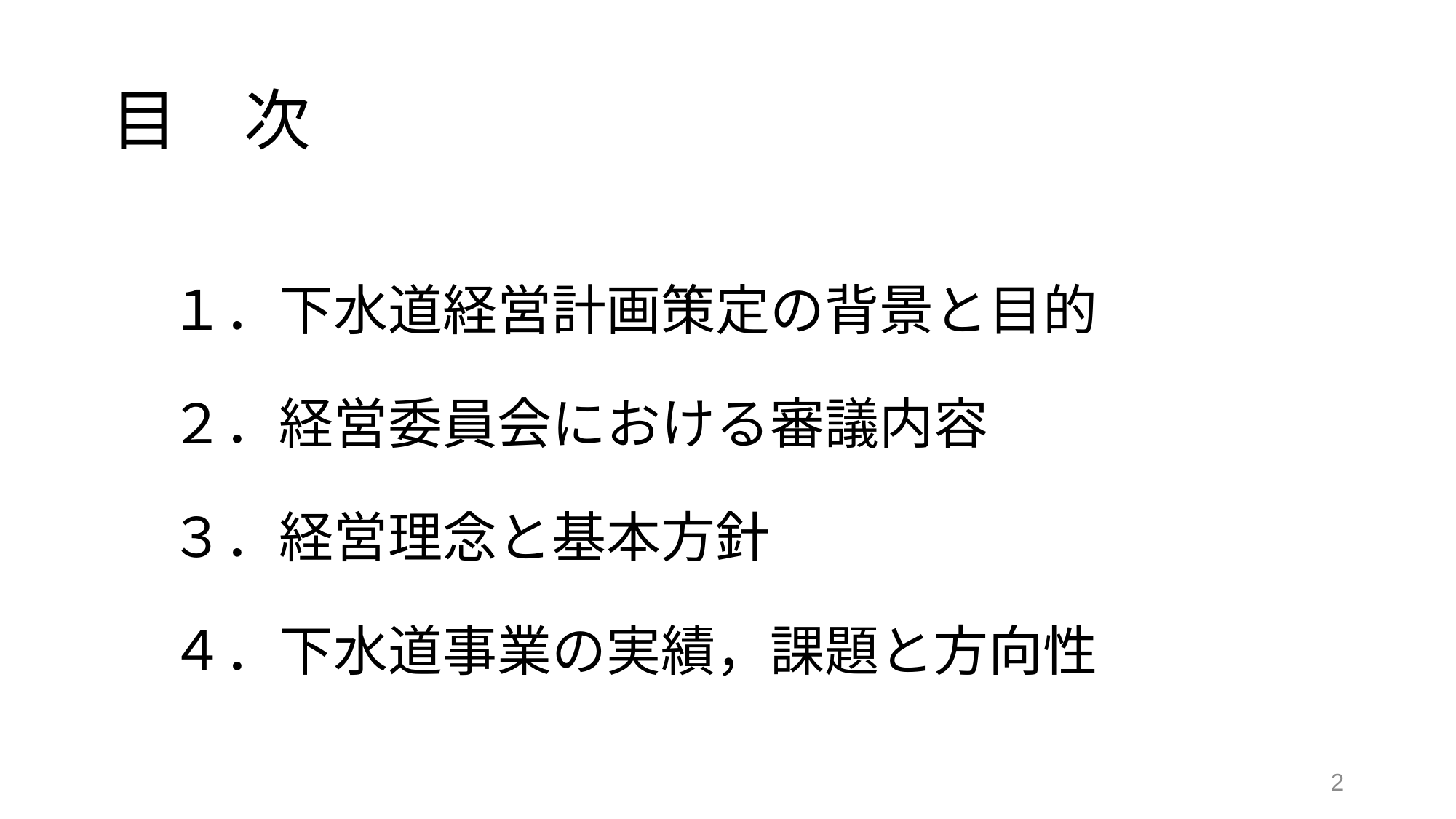

目　次
１．下水道経営計画策定の背景と目的
２．経営委員会における審議内容
３．経営理念と基本方針
４．下水道事業の実績，課題と方向性
2